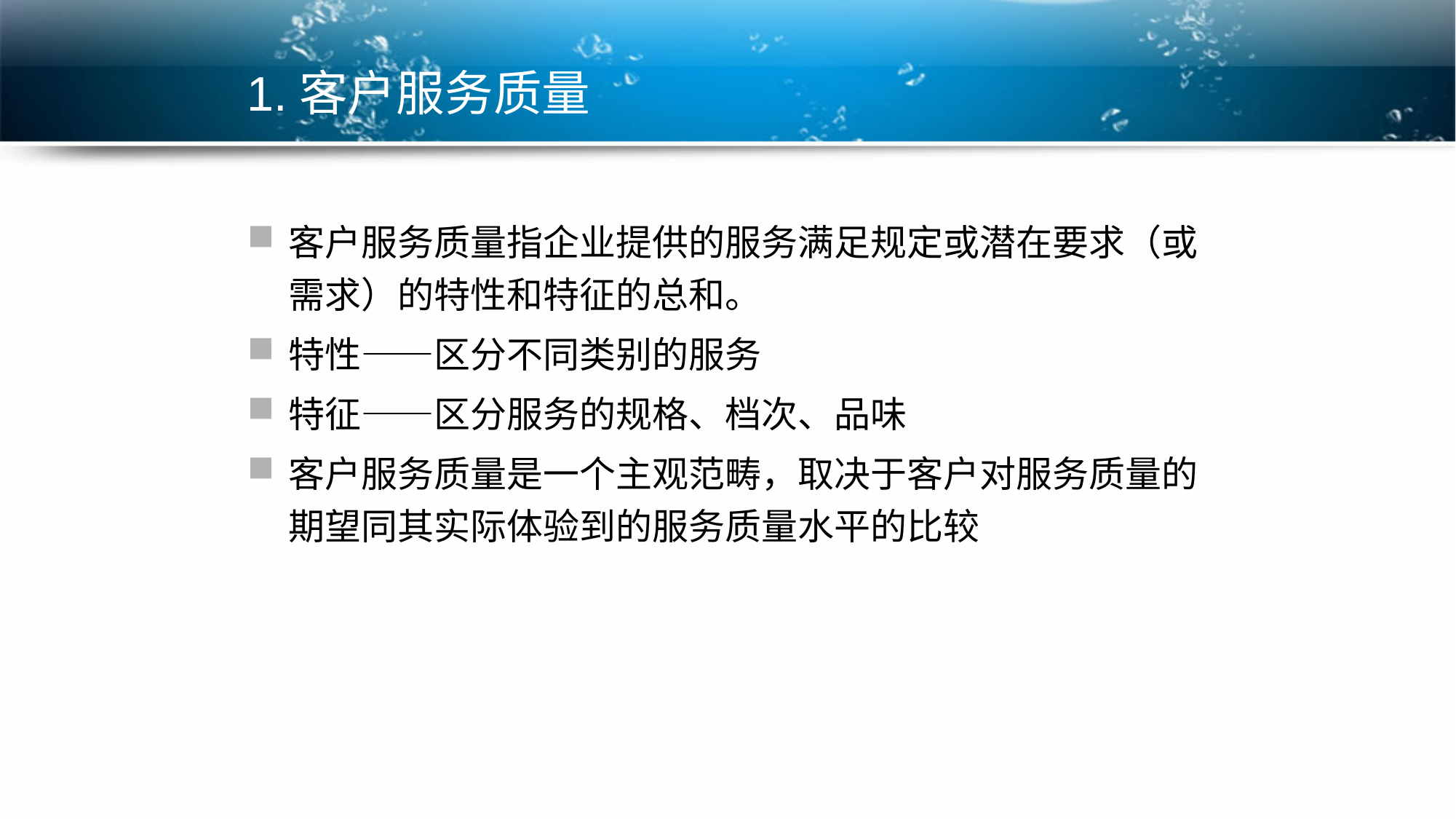

# 1.客户服务质量
客户服务质量指企业提供的服务满足规定或潜在要求（或需求）的特性和特征的总和。
特性——区分不同类别的服务
特征——区分服务的规格、档次、品味
客户服务质量是一个主观范畴，取决于客户对服务质量的期望同其实际体验到的服务质量水平的比较